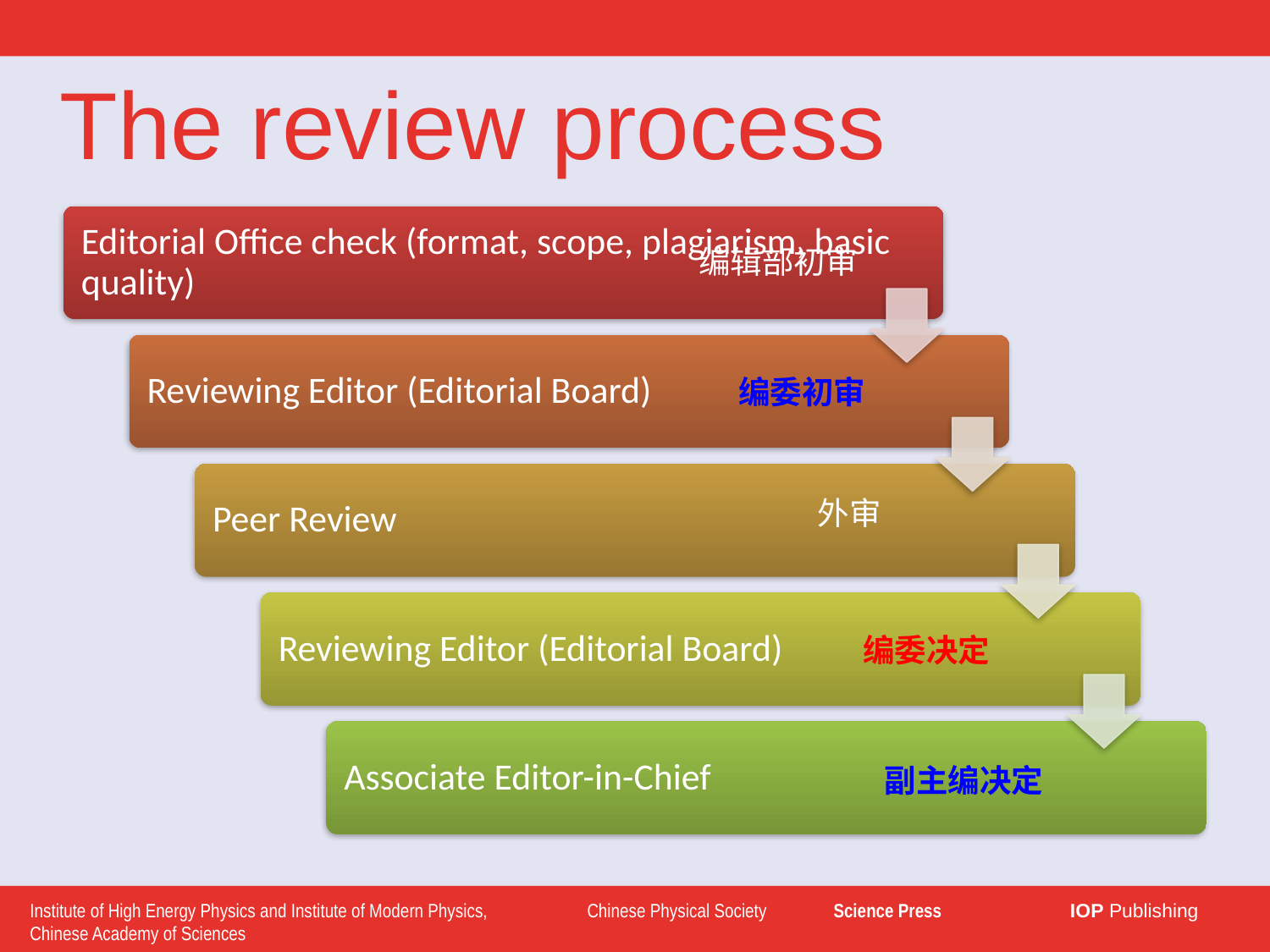

The review process
Editorial Office check (format, scope, plagiarism, basic quality)
Reviewing Editor (Editorial Board)
Peer Review
Reviewing Editor (Editorial Board)
Associate Editor-in-Chief

编辑部初审
编委初审
外审
编委决定
副主编决定